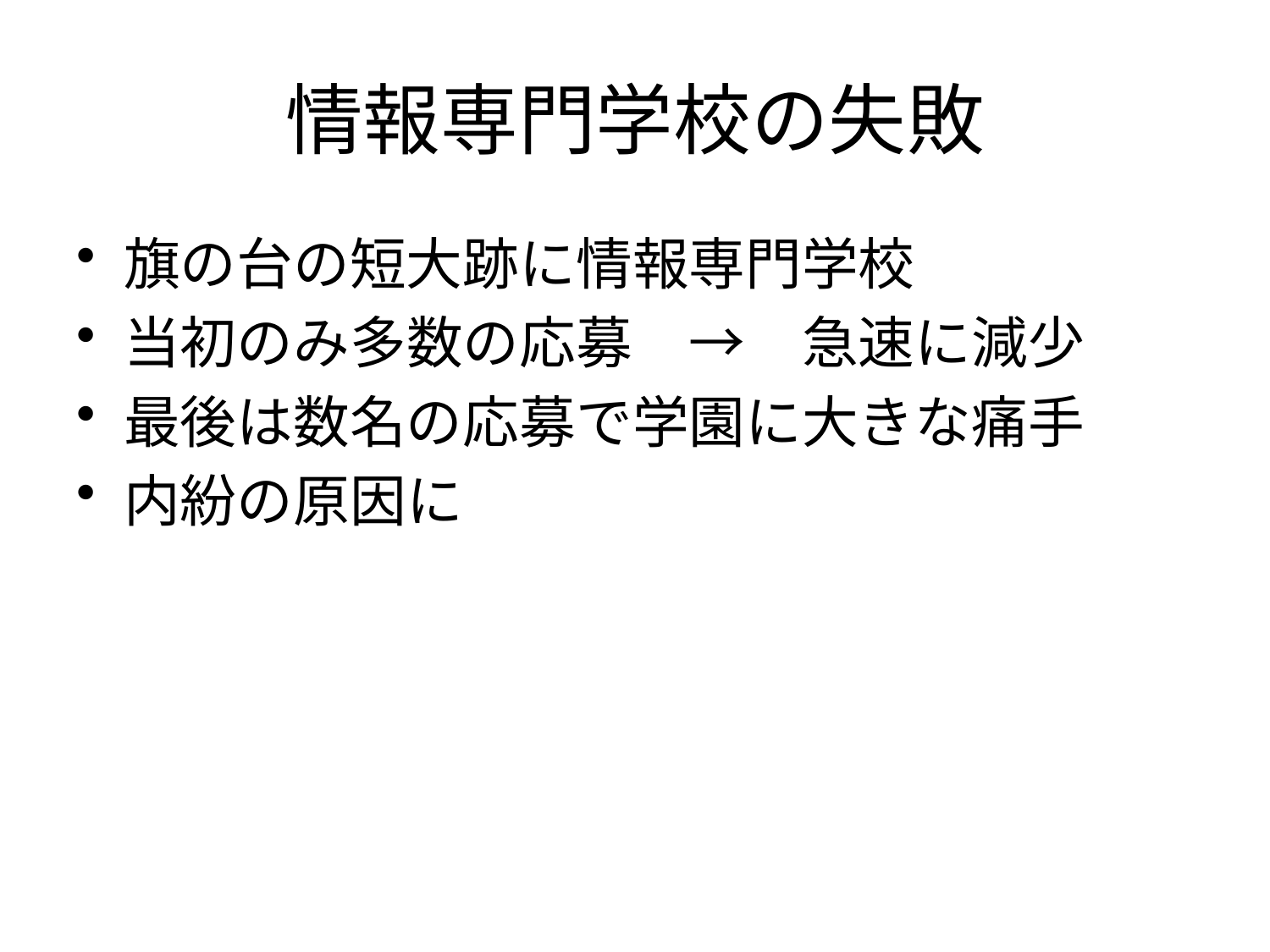

# 情報専門学校の失敗
旗の台の短大跡に情報専門学校
当初のみ多数の応募　→　急速に減少
最後は数名の応募で学園に大きな痛手
内紛の原因に